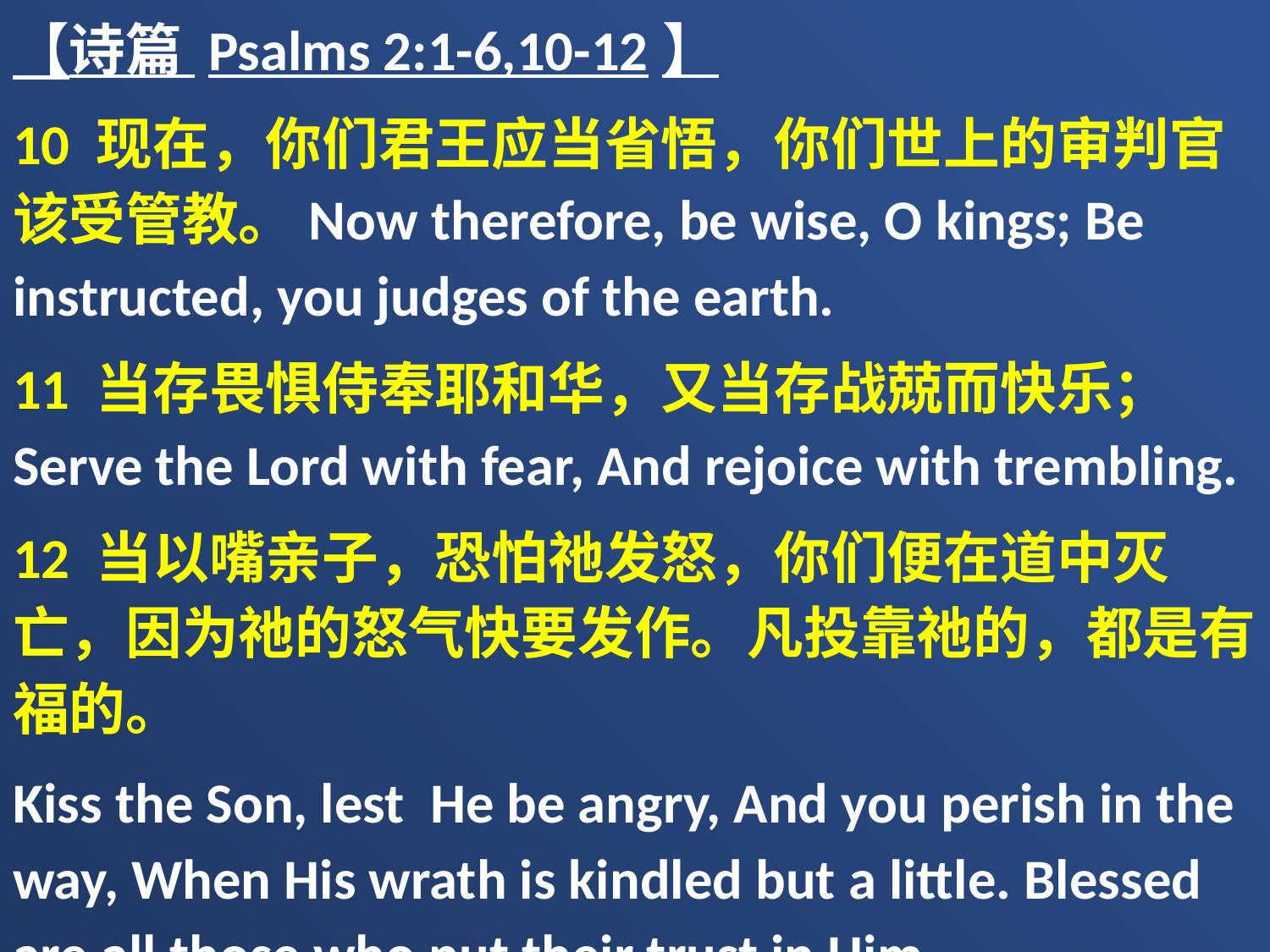

【诗篇 Psalms 2:1-6,10-12】
10 现在，你们君王应当省悟，你们世上的审判官该受管教。Now therefore, be wise, O kings; Be instructed, you judges of the earth.
11 当存畏惧侍奉耶和华，又当存战兢而快乐；Serve the Lord with fear, And rejoice with trembling.
12 当以嘴亲子，恐怕祂发怒，你们便在道中灭亡，因为祂的怒气快要发作。凡投靠祂的，都是有福的。
Kiss the Son, lest  He be angry, And you perish in the way, When His wrath is kindled but a little. Blessed are all those who put their trust in Him.